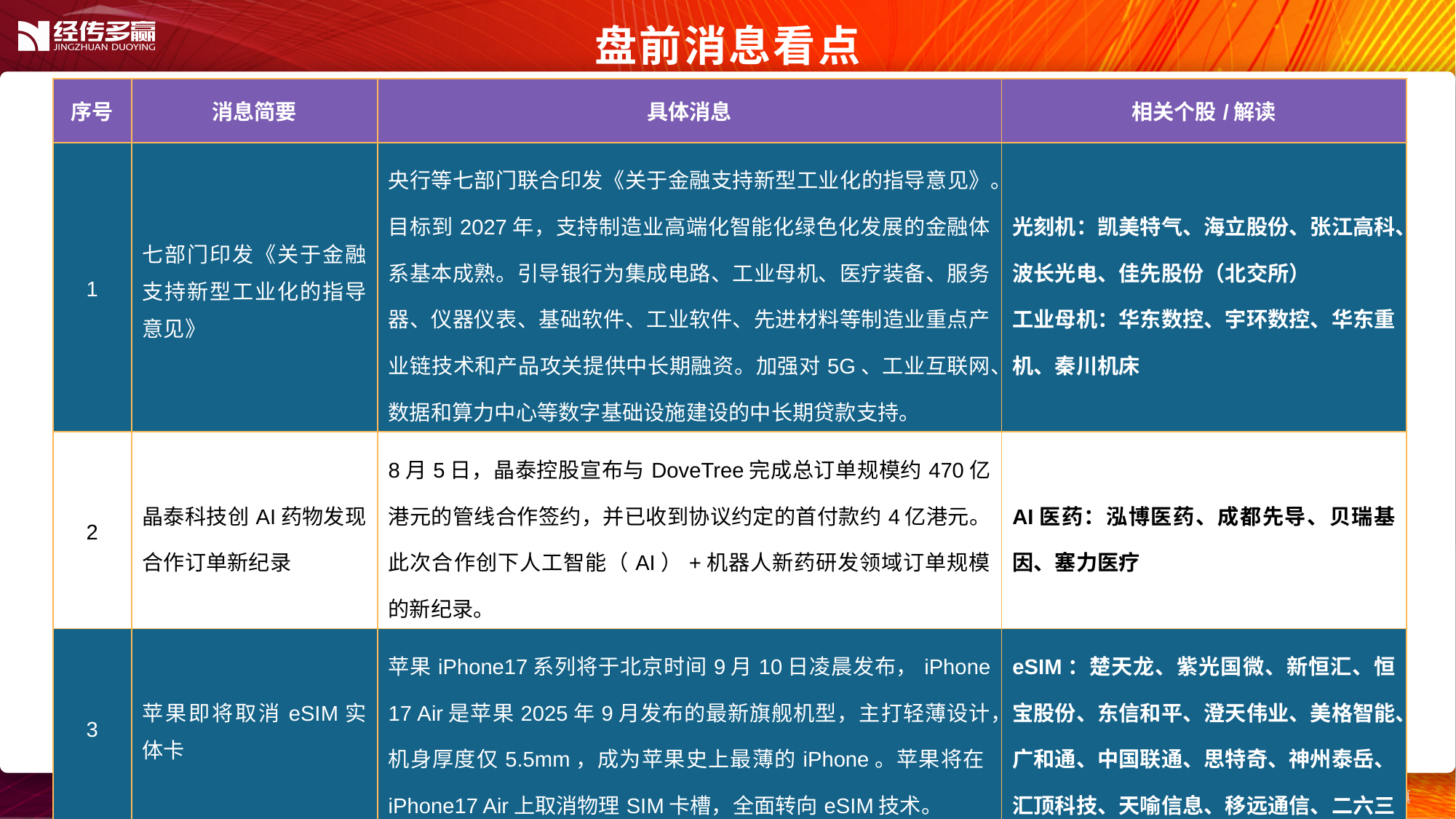

盘前消息看点
| 序号 | 消息简要 | 具体消息 | 相关个股/解读 |
| --- | --- | --- | --- |
| 1 | 七部门印发《关于金融支持新型工业化的指导意见》 | 央行等七部门联合印发《关于金融支持新型工业化的指导意见》。目标到2027年，支持制造业高端化智能化绿色化发展的金融体系基本成熟。引导银行为集成电路、工业母机、医疗装备、服务器、仪器仪表、基础软件、工业软件、先进材料等制造业重点产业链技术和产品攻关提供中长期融资。加强对5G、工业互联网、数据和算力中心等数字基础设施建设的中长期贷款支持。 | 光刻机：凯美特气、海立股份、张江高科、波长光电、佳先股份（北交所） 工业母机：华东数控、宇环数控、华东重机、秦川机床 |
| 2 | 晶泰科技创AI药物发现合作订单新纪录 | 8月5日，晶泰控股宣布与DoveTree完成总订单规模约470亿港元的管线合作签约，并已收到协议约定的首付款约4亿港元。此次合作创下人工智能（AI）+机器人新药研发领域订单规模的新纪录。 | AI医药：泓博医药、成都先导、贝瑞基因、塞力医疗 |
| 3 | 苹果即将取消eSIM实体卡 | 苹果iPhone17系列将于北京时间9月10日凌晨发布，iPhone 17 Air是苹果2025年9月发布的最新旗舰机型，主打轻薄设计，机身厚度仅5.5mm，成为苹果史上最薄的iPhone。苹果将在iPhone17 Air上取消物理SIM卡槽，全面转向eSIM技术。 | eSIM：楚天龙、紫光国微、新恒汇、恒宝股份、东信和平、澄天伟业、美格智能、广和通、中国联通、思特奇、神州泰岳、汇顶科技、天喻信息、移远通信、二六三 |
| 4 |  |  |  |
| 5 |  |  |  |